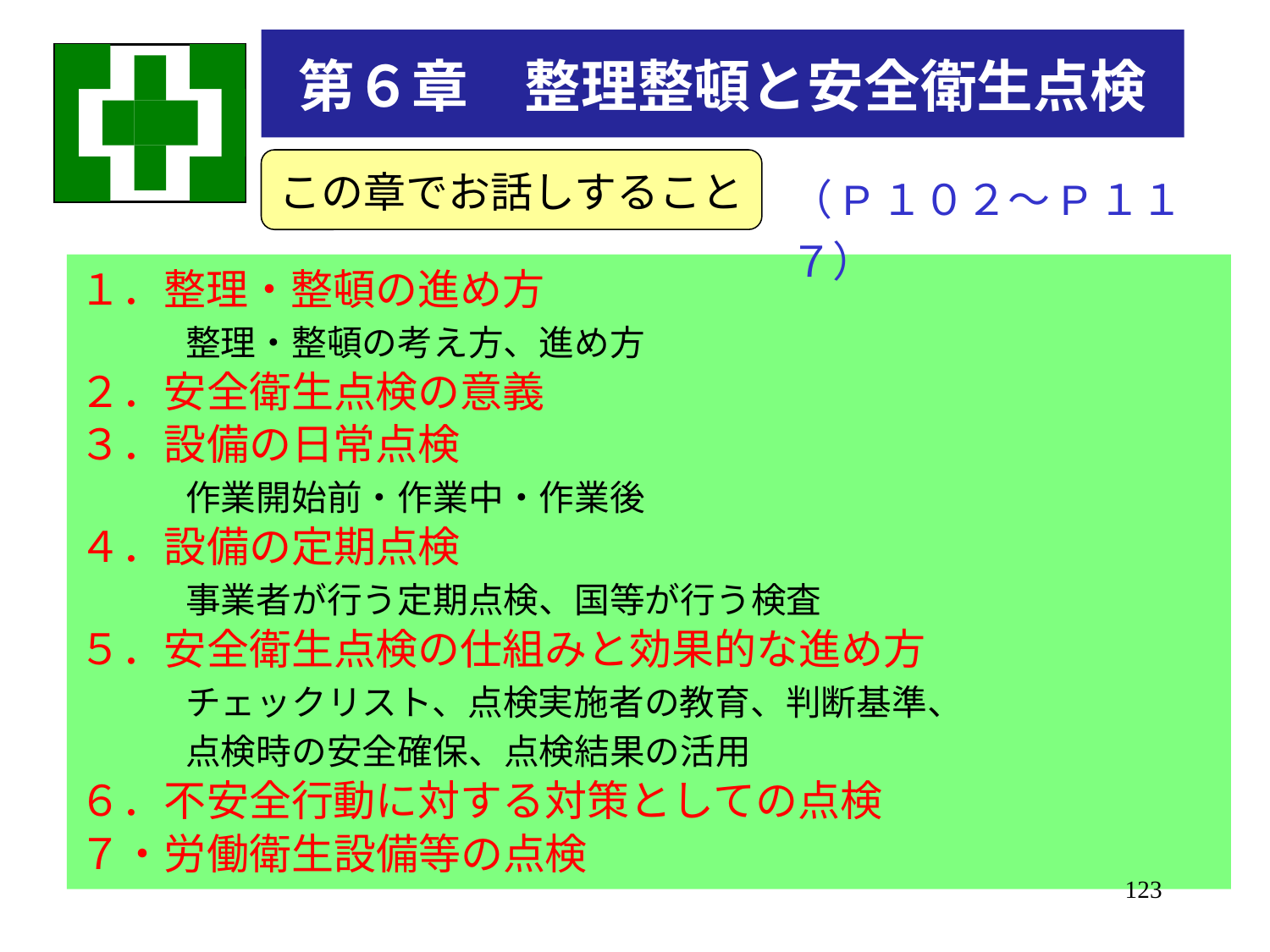

第６章　整理整頓と安全衛生点検

この章でお話しすること
（P１０２～P１１７）
１．整理・整頓の進め方
　　　整理・整頓の考え方、進め方
２．安全衛生点検の意義
３．設備の日常点検
　　　作業開始前・作業中・作業後
４．設備の定期点検
　　　事業者が行う定期点検、国等が行う検査
５．安全衛生点検の仕組みと効果的な進め方
　　　チェックリスト、点検実施者の教育、判断基準、
　　　点検時の安全確保、点検結果の活用
６．不安全行動に対する対策としての点検
７・労働衛生設備等の点検
123